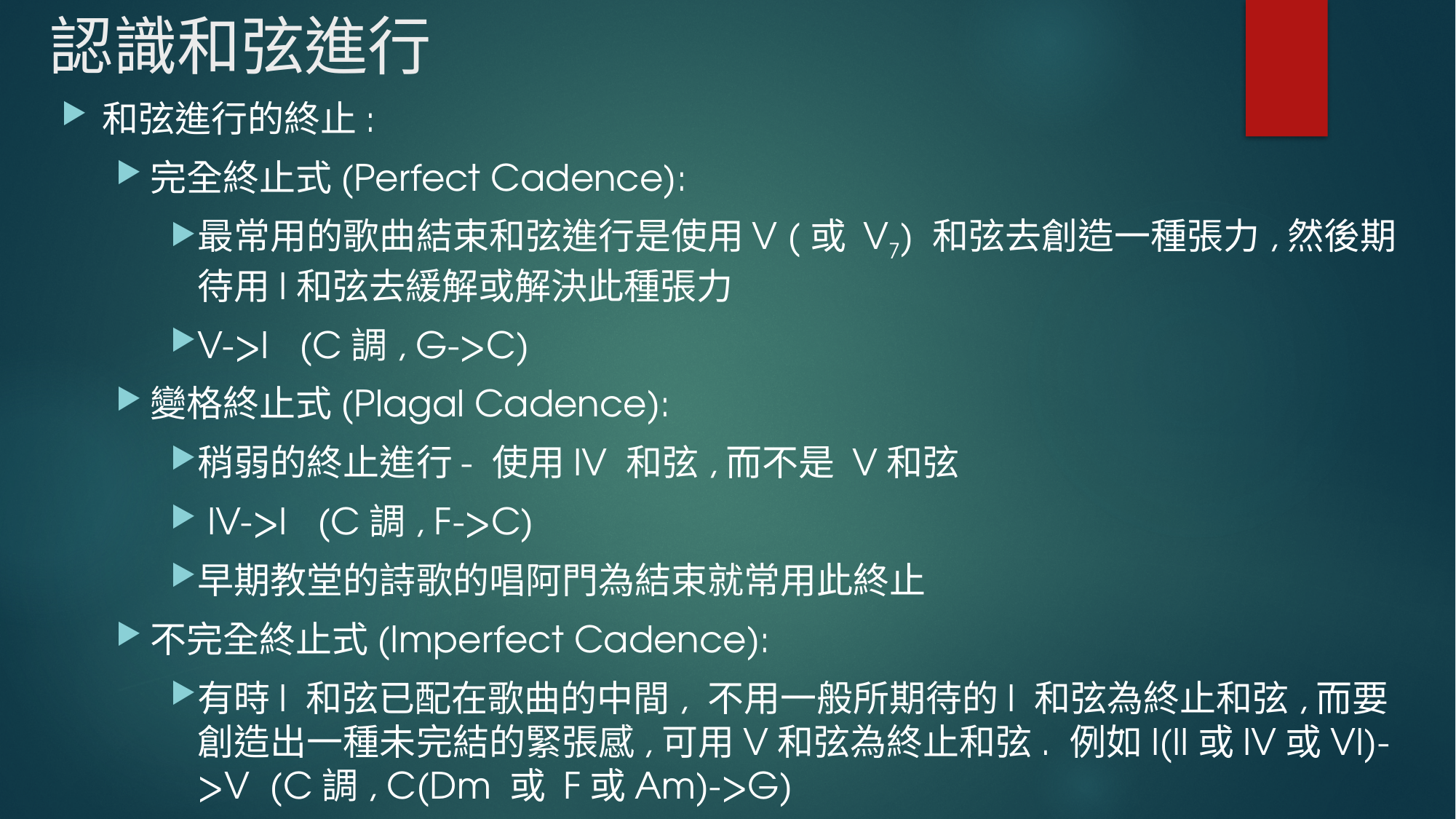

# 認識和弦進行
和弦進行的終止:
完全終止式(Perfect Cadence):
最常用的歌曲結束和弦進行是使用V (或 V7) 和弦去創造一種張力,然後期待用I和弦去緩解或解決此種張力
V->I   (C調, G->C)
變格終止式(Plagal Cadence):
稍弱的終止進行- 使用IV 和弦,而不是 V和弦
 IV->I   (C調, F->C)
早期教堂的詩歌的唱阿門為結束就常用此終止
不完全終止式(Imperfect Cadence):
有時I 和弦已配在歌曲的中間, 不用一般所期待的I 和弦為終止和弦,而要創造出一種未完結的緊張感,可用V和弦為終止和弦. 例如I(II或IV或VI)->V  (C調, C(Dm 或 F或Am)->G)